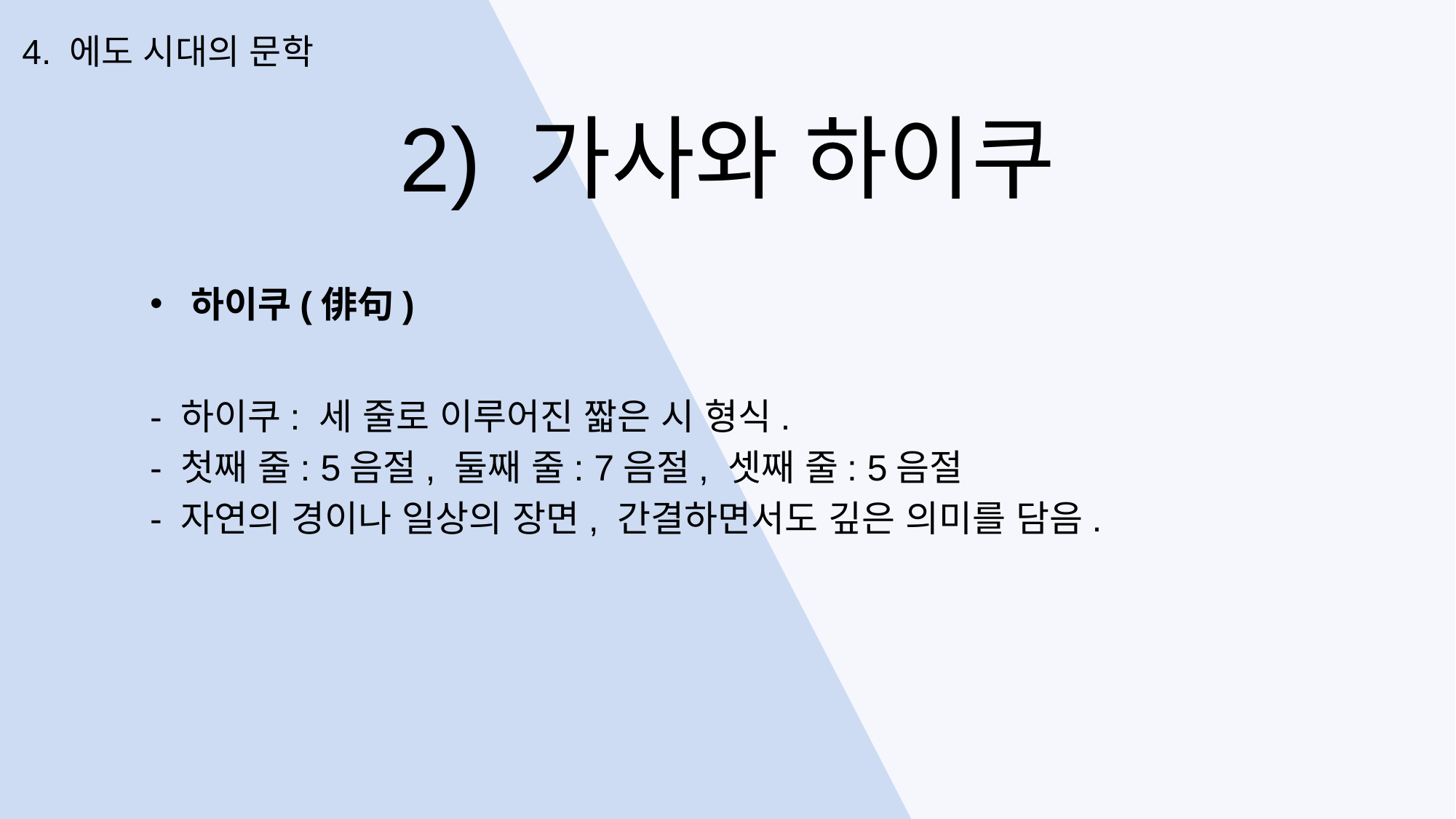

4. 에도 시대의 문학
2) 가사와 하이쿠
하이쿠(俳句)

- 하이쿠: 세 줄로 이루어진 짧은 시 형식.
- 첫째 줄: 5음절, 둘째 줄: 7음절, 셋째 줄: 5음절
- 자연의 경이나 일상의 장면, 간결하면서도 깊은 의미를 담음.